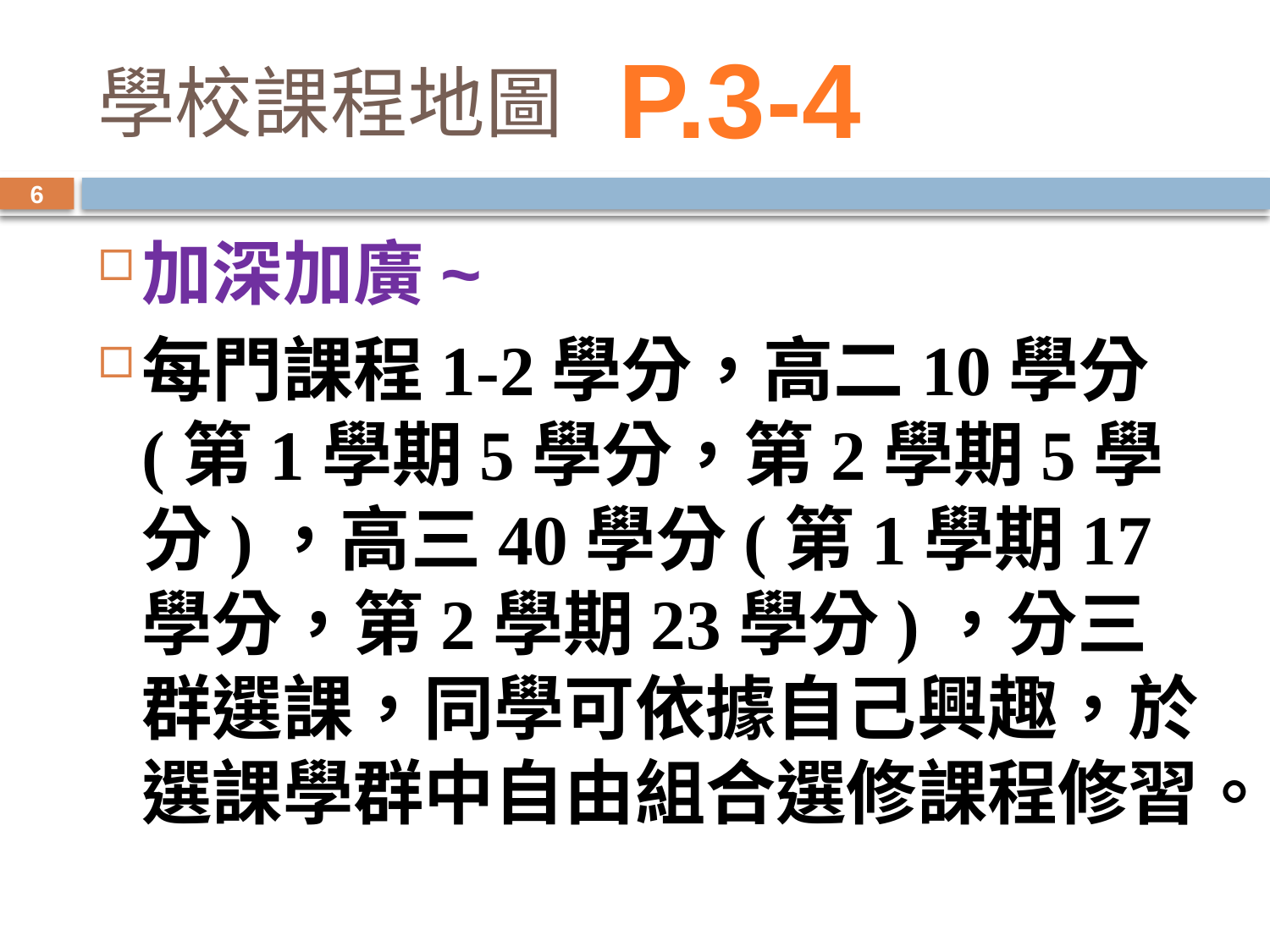

P.3-4
# 學校課程地圖
6
加深加廣~
每門課程1-2學分，高二10學分(第1學期5學分，第2學期5學分)，高三40學分(第1學期17學分，第2學期23學分)，分三群選課，同學可依據自己興趣，於選課學群中自由組合選修課程修習。